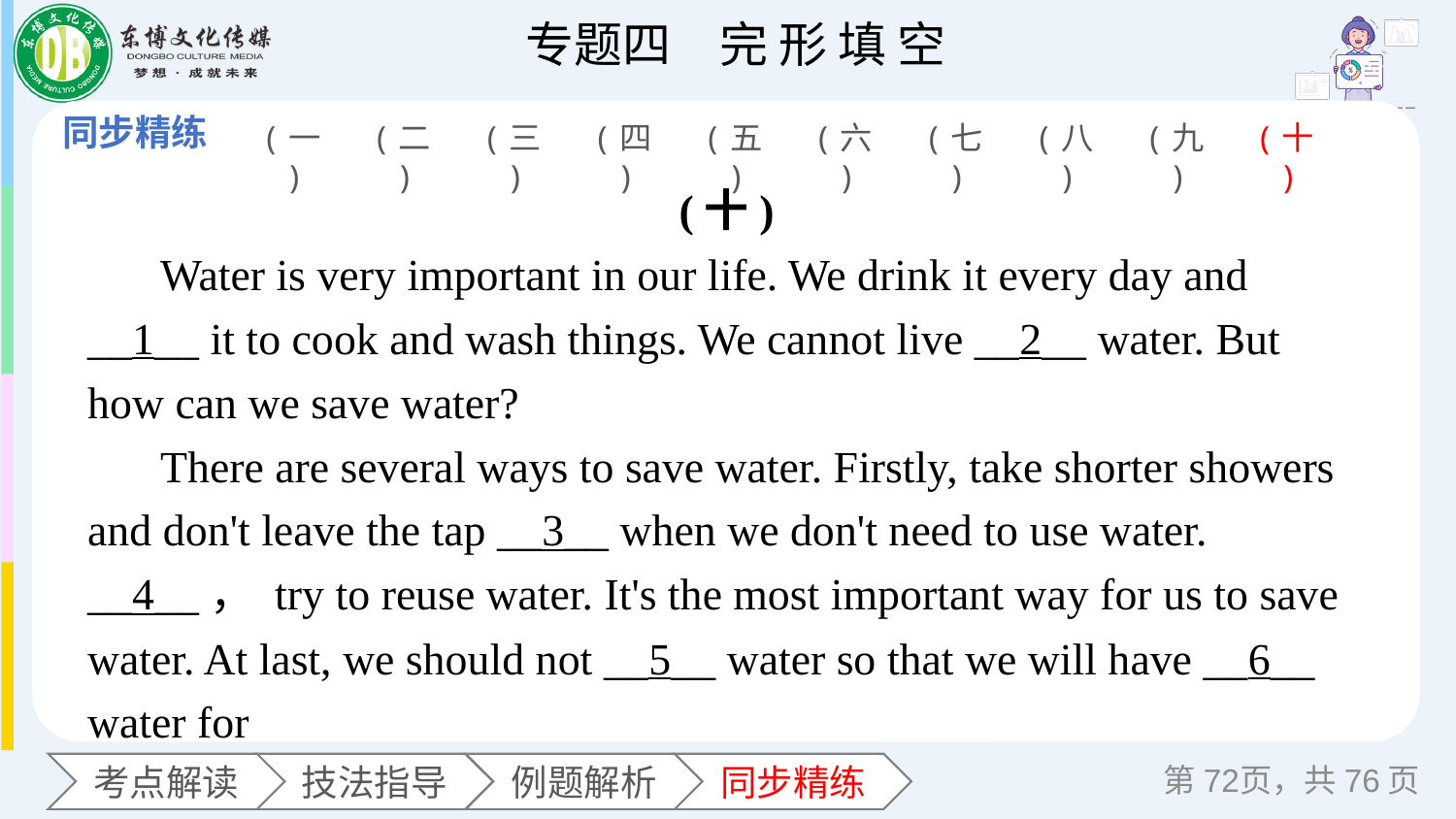

(一)
(二)
(三)
(四)
(五)
(六)
(七)
(八)
(九)
(十)
(十)
Water is very important in our life. We drink it every day and __1__ it to cook and wash things. We cannot live __2__ water. But how can we save water?
There are several ways to save water. Firstly, take shorter showers and don't leave the tap __3__ when we don't need to use water. __4__， try to reuse water. It's the most important way for us to save water. At last, we should not __5__ water so that we will have __6__ water for
第72页，共76页